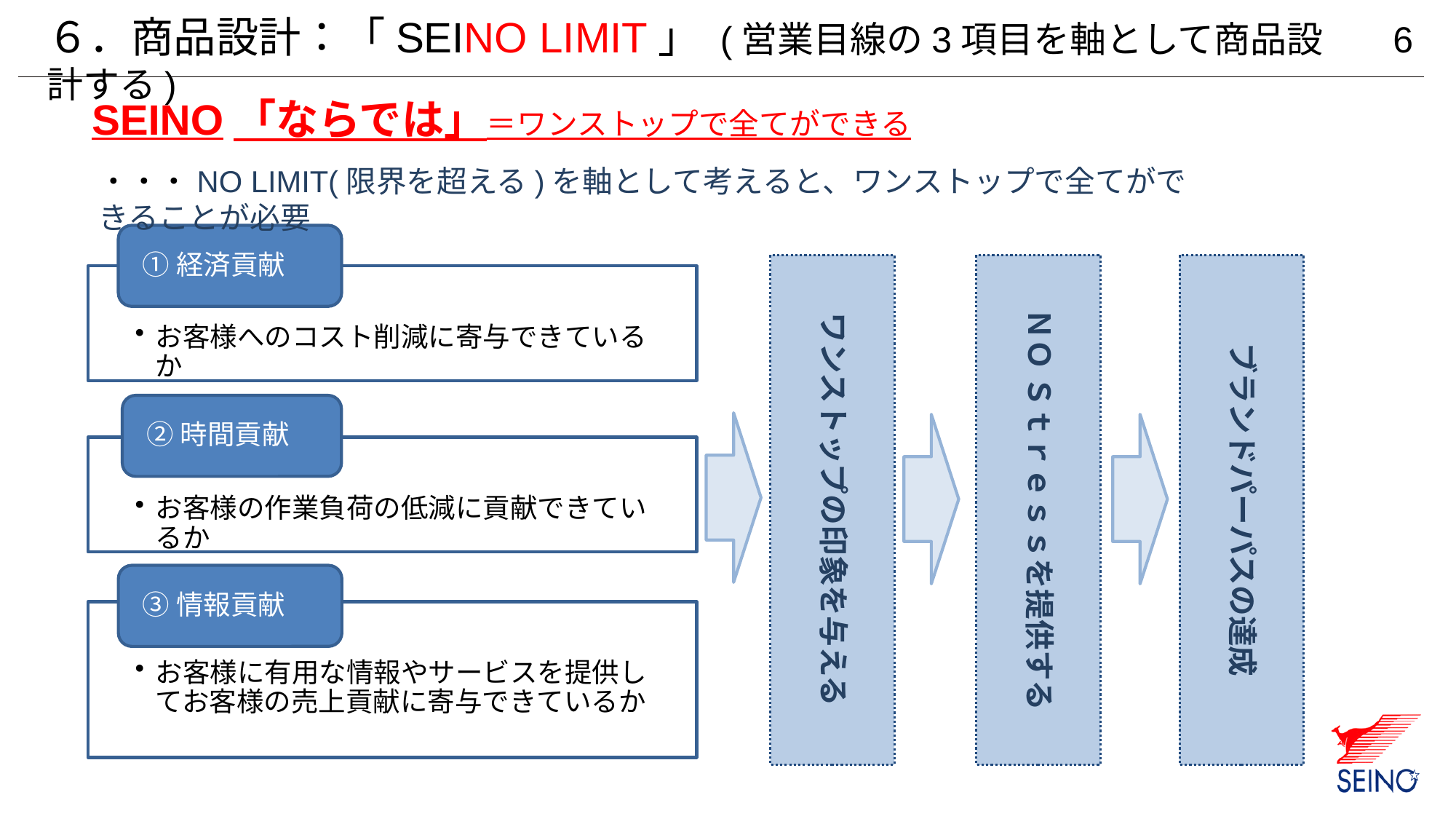

６．商品設計：「SEINO LIMIT」 (営業目線の3項目を軸として商品設計する)
6
 SEINO「ならでは」＝ワンストップで全てができる

・・・NO LIMIT(限界を超える)を軸として考えると、ワンストップで全てができることが必要

お客様へのコスト削減に寄与できているか
①経済貢献
お客様の作業負荷の低減に貢献できているか
②時間貢献
お客様に有用な情報やサービスを提供してお客様の売上貢献に寄与できているか
③情報貢献

ワンストップの印象を与える

ＮＯ Ｓｔｒｅｓｓを提供する

ブランドパーパスの達成